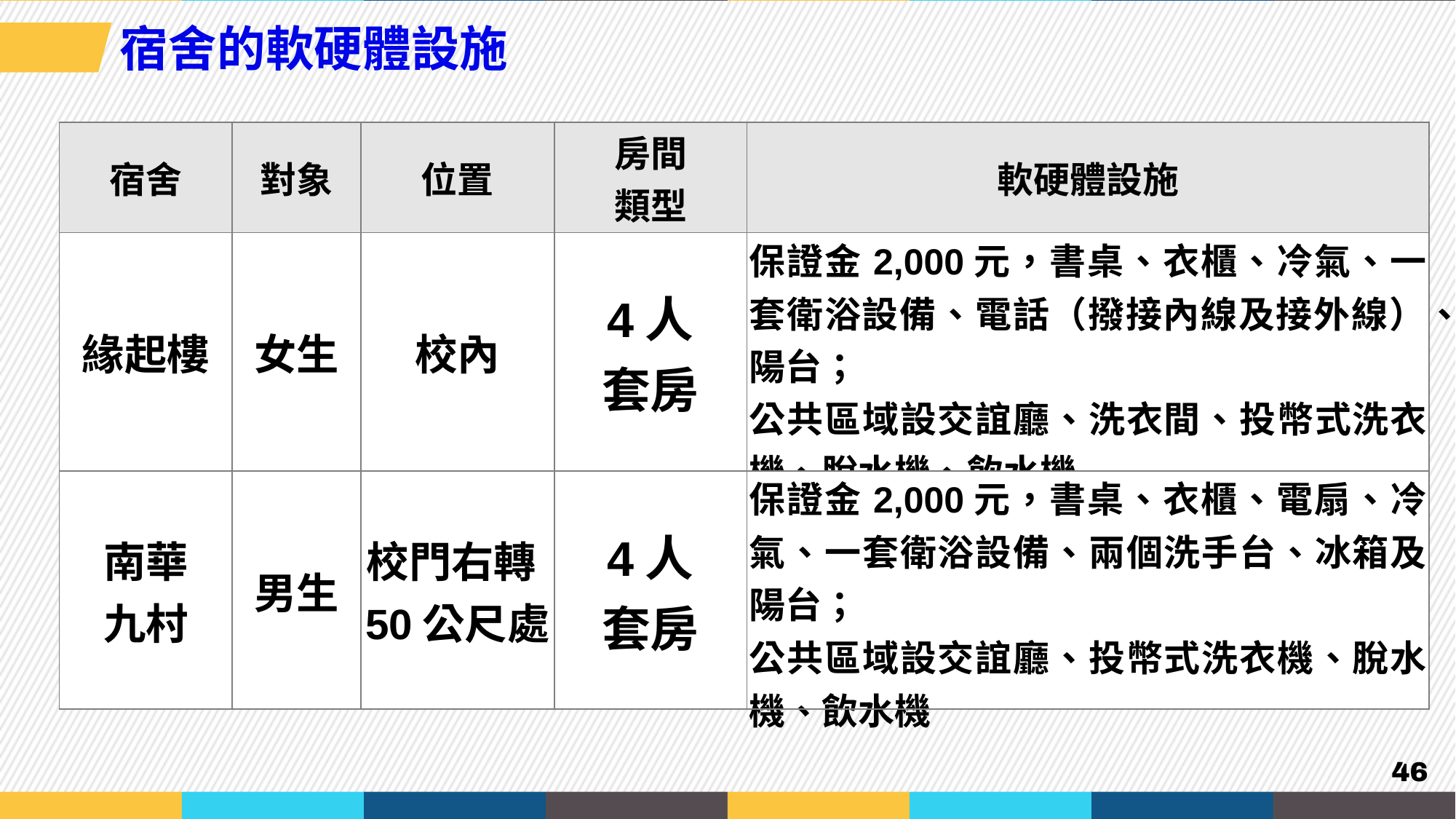

宿舍的軟硬體設施

| 宿舍 | 對象 | 位置 | 房間 類型 | 軟硬體設施 |
| --- | --- | --- | --- | --- |
| 緣起樓 | 女生 | 校內 | 4人 套房 | 保證金2,000元，書桌、衣櫃、冷氣、一套衛浴設備、電話（撥接內線及接外線）、陽台； 公共區域設交誼廳、洗衣間、投幣式洗衣機、脫水機、飲水機 |
| 南華 九村 | 男生 | 校門右轉50公尺處 | 4人 套房 | 保證金2,000元，書桌、衣櫃、電扇、冷氣、一套衛浴設備、兩個洗手台、冰箱及陽台； 公共區域設交誼廳、投幣式洗衣機、脫水機、飲水機 |